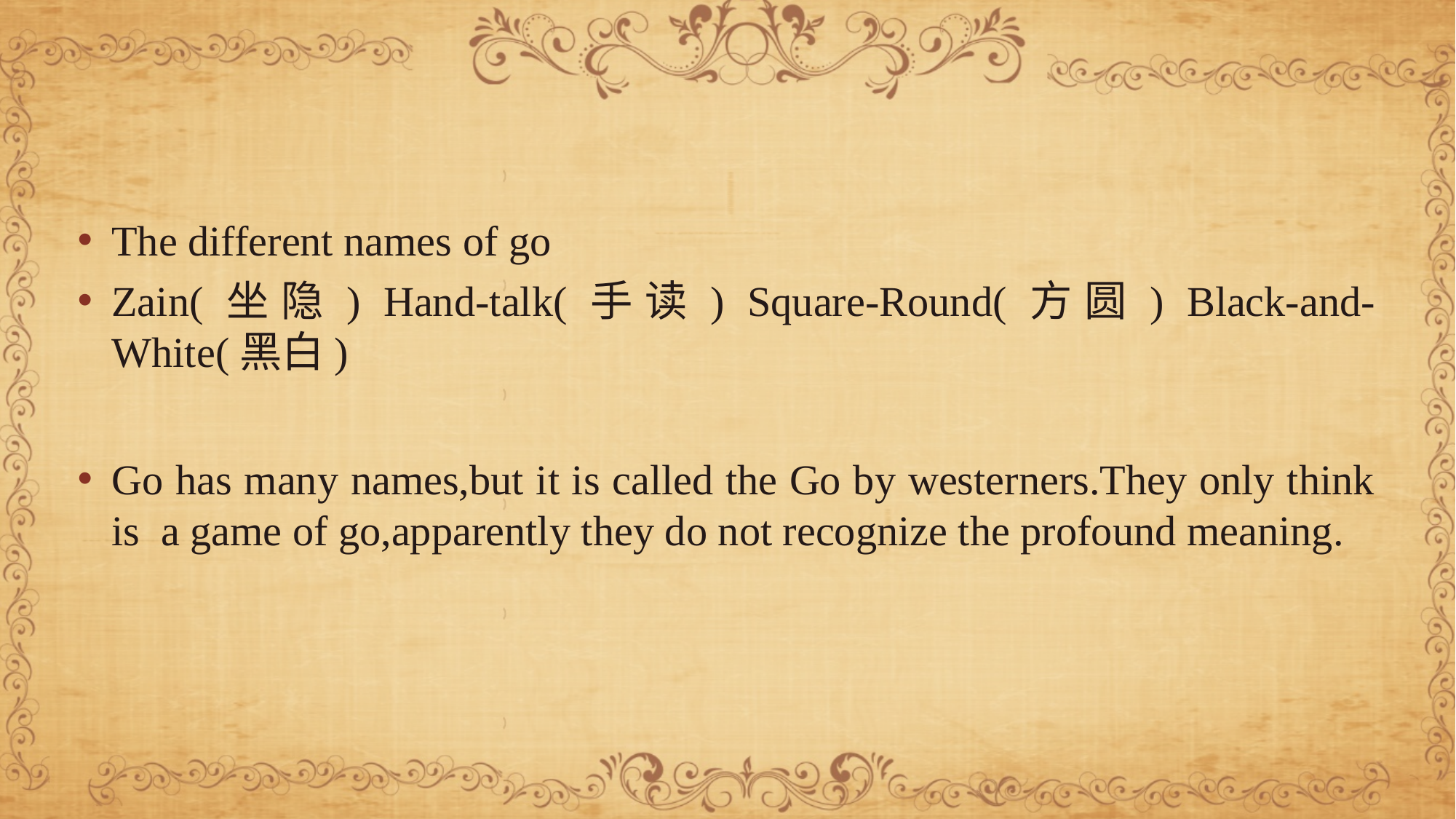

#
The different names of go
Zain(坐隐) Hand-talk(手读) Square-Round(方圆) Black-and-White(黑白)

Go has many names,but it is called the Go by westerners.They only think is  a game of go,apparently they do not recognize the profound meaning.